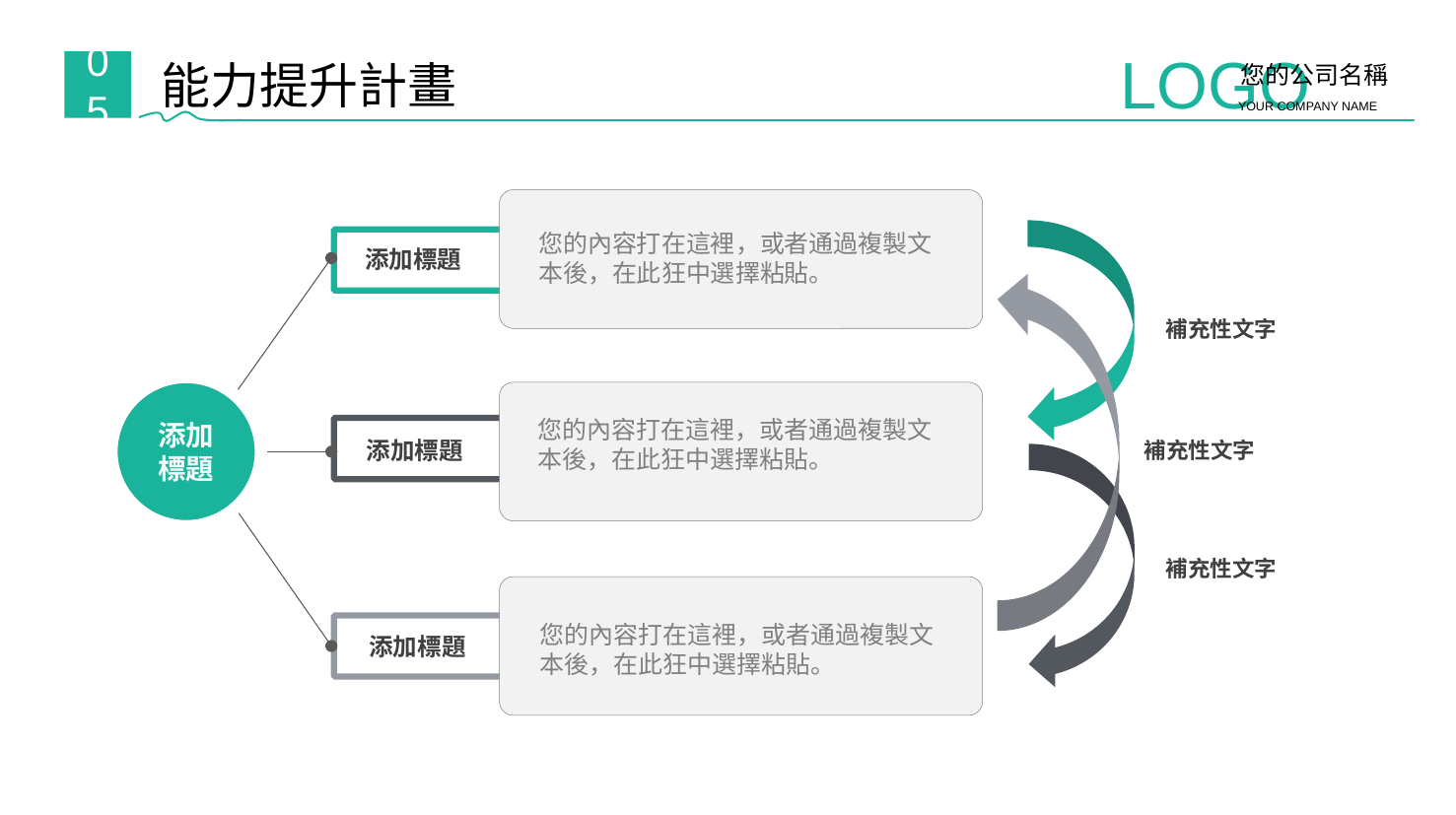

LOGO
您的公司名稱
YOUR COMPANY NAME
能力提升計畫
05

您的內容打在這裡，或者通過複製文本後，在此狂中選擇粘貼。

添加標題

補充性文字
添加
標題

您的內容打在這裡，或者通過複製文本後，在此狂中選擇粘貼。

添加標題
補充性文字

補充性文字

您的內容打在這裡，或者通過複製文本後，在此狂中選擇粘貼。

添加標題